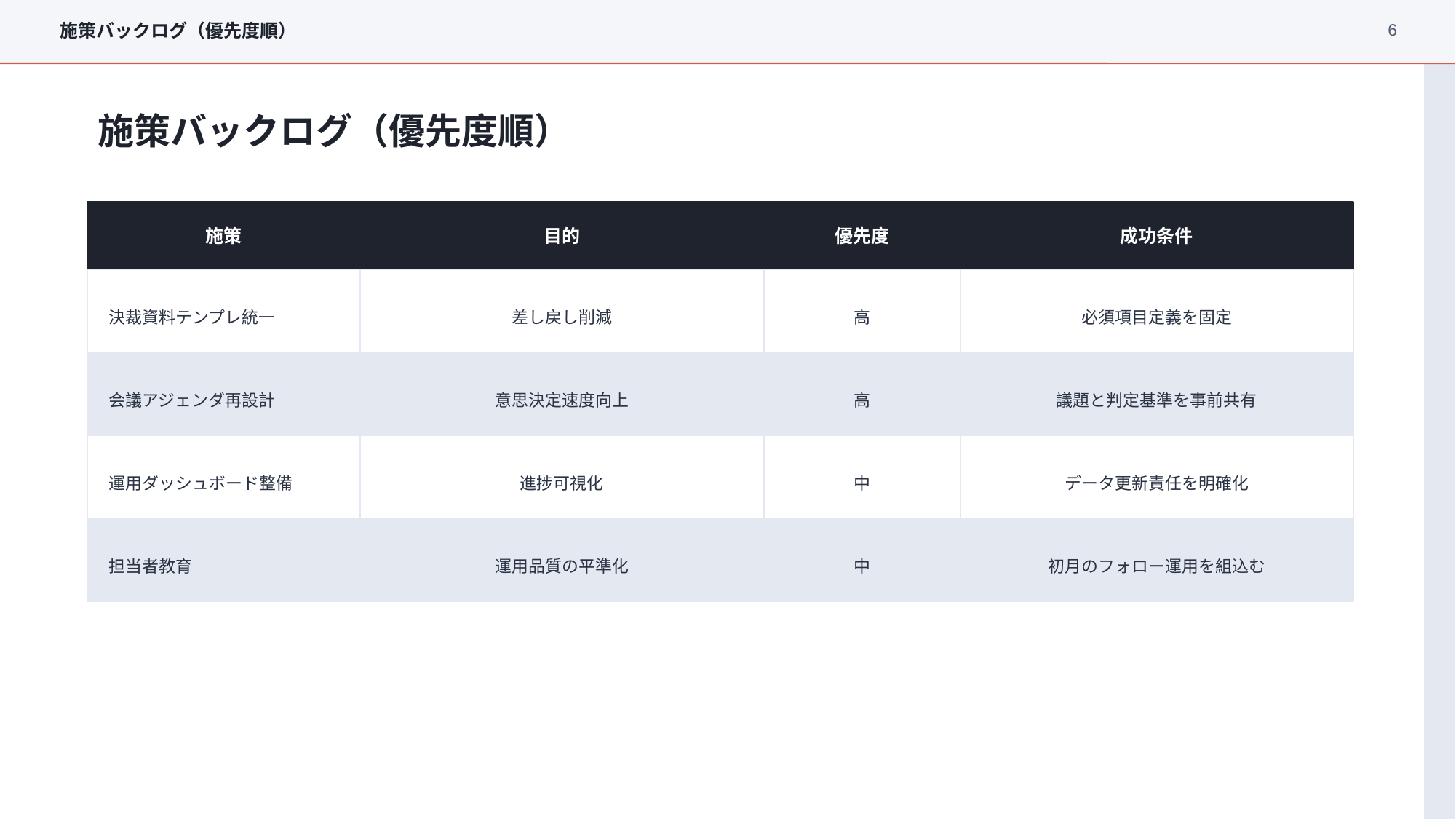

6
施策バックログ（優先度順）

施策バックログ（優先度順）

施策
目的
優先度
成功条件

決裁資料テンプレ統一
差し戻し削減
高
必須項目定義を固定

会議アジェンダ再設計
意思決定速度向上
高
議題と判定基準を事前共有

運用ダッシュボード整備
進捗可視化
中
データ更新責任を明確化

担当者教育
運用品質の平準化
中
初月のフォロー運用を組込む